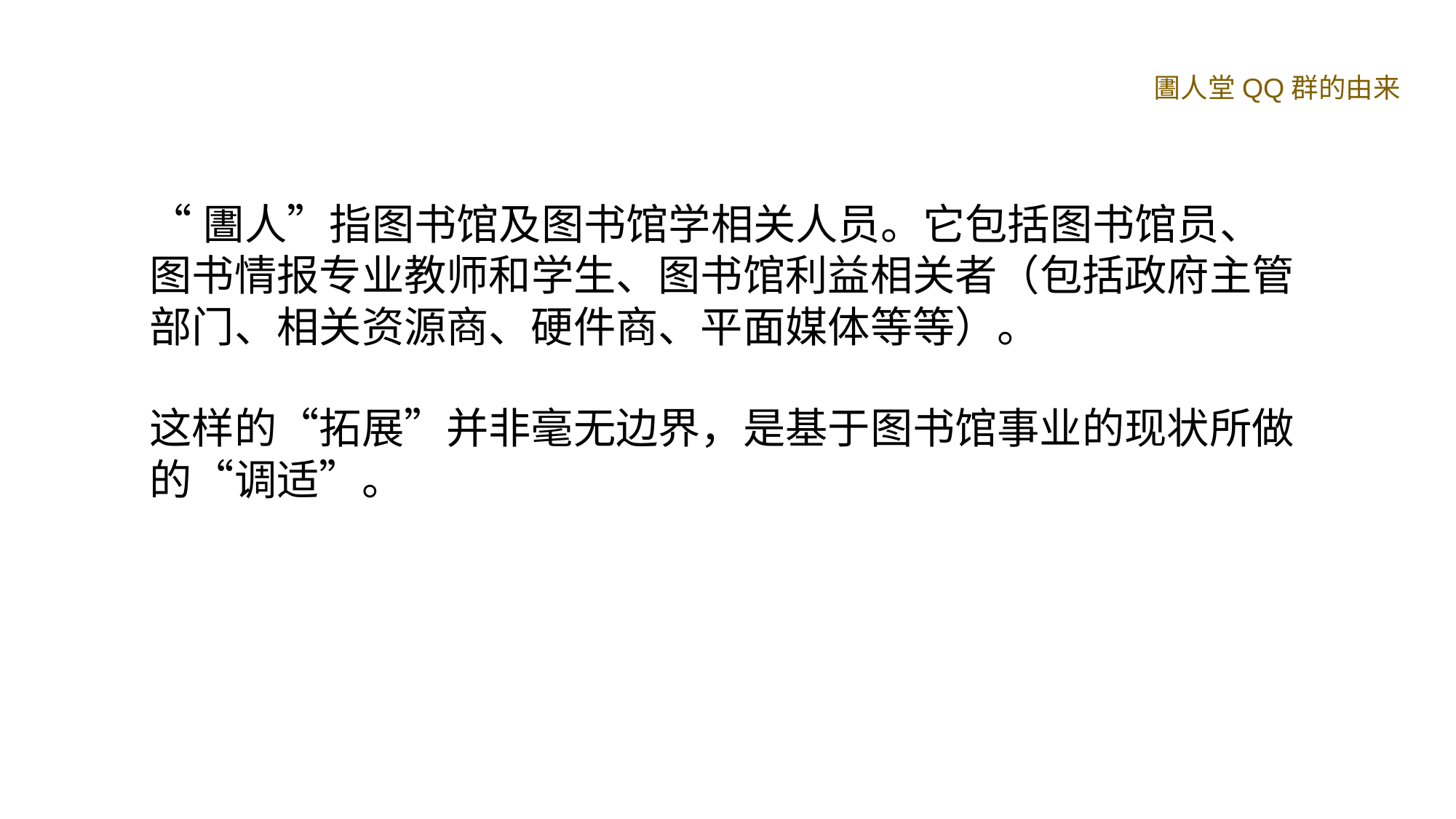

圕人堂QQ群的由来

“圕人”指图书馆及图书馆学相关人员。它包括图书馆员、图书情报专业教师和学生、图书馆利益相关者（包括政府主管部门、相关资源商、硬件商、平面媒体等等）。

这样的“拓展”并非毫无边界，是基于图书馆事业的现状所做的“调适”。

9